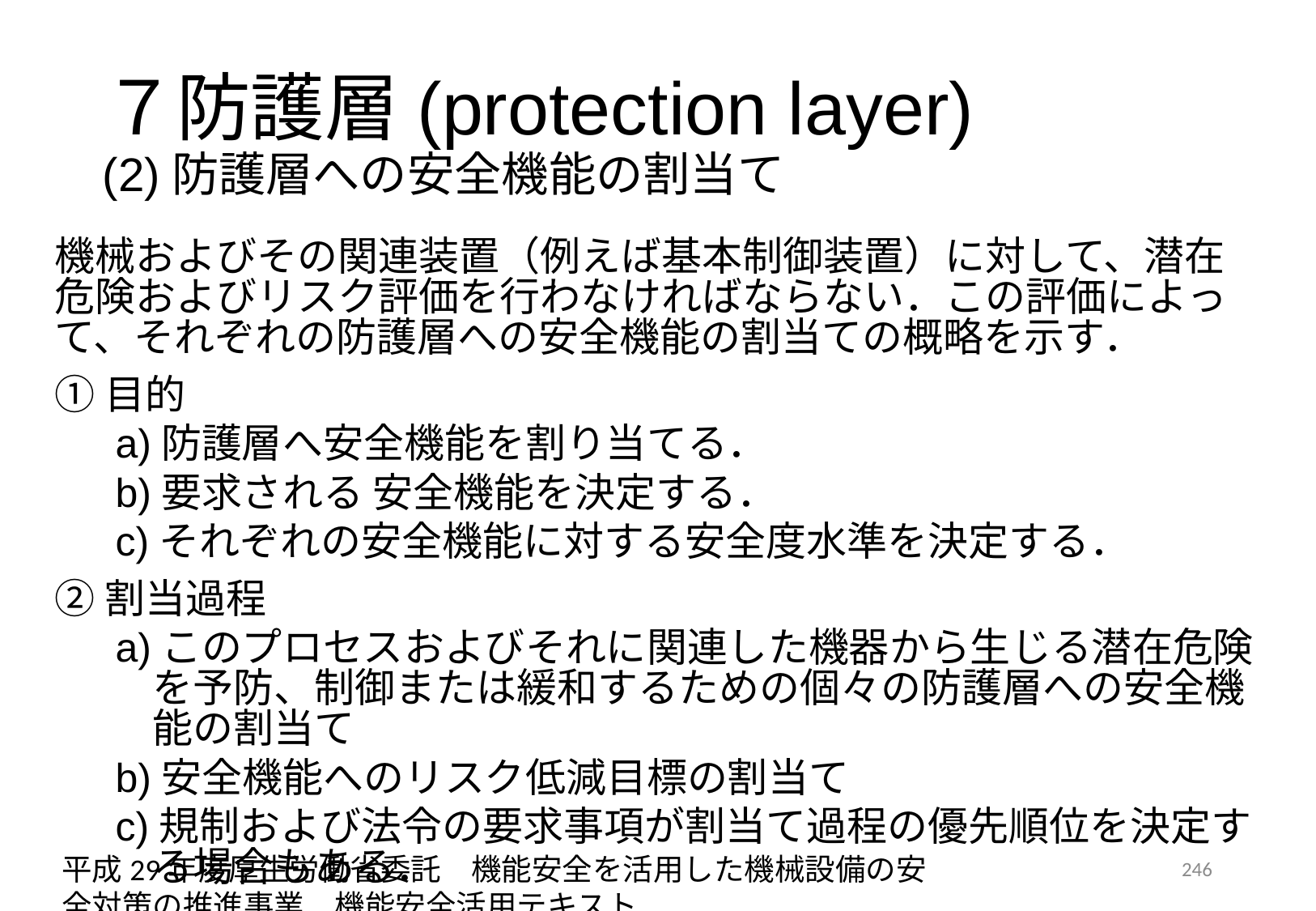

# ７防護層(protection layer) (2)防護層への安全機能の割当て
機械およびその関連装置（例えば基本制御装置）に対して、潜在危険およびリスク評価を行わなければならない．この評価によって、それぞれの防護層への安全機能の割当ての概略を示す．
①目的
a)防護層へ安全機能を割り当てる．
b)要求される 安全機能を決定する．
c)それぞれの安全機能に対する安全度水準を決定する．
②割当過程
a)このプロセスおよびそれに関連した機器から生じる潜在危険を予防、制御または緩和するための個々の防護層への安全機能の割当て
b)安全機能へのリスク低減目標の割当て
c)規制および法令の要求事項が割当て過程の優先順位を決定する場合もある．
平成29年度厚生労働省委託　機能安全を活用した機械設備の安全対策の推進事業　機能安全活用テキスト
246